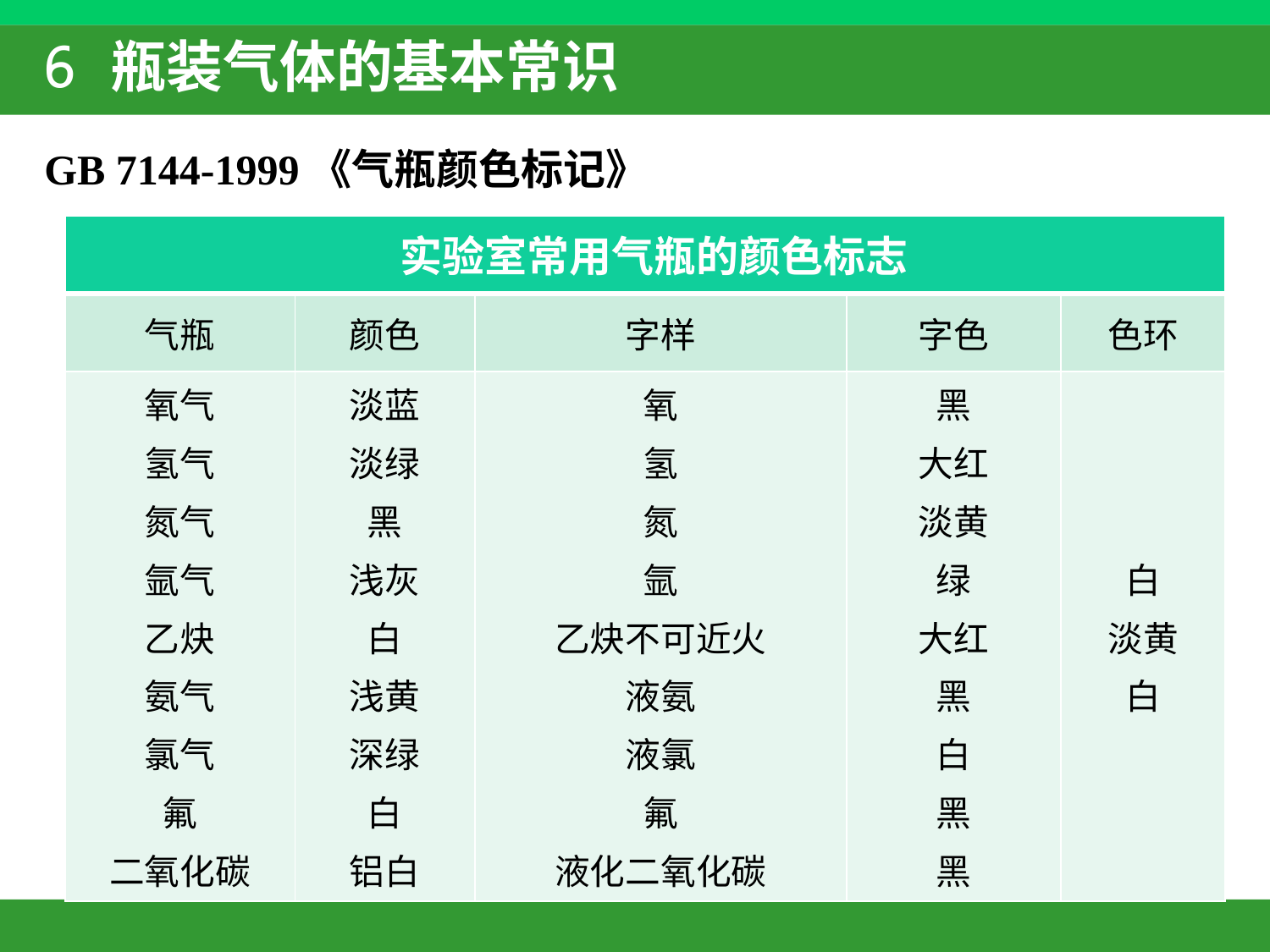

# 6 瓶装气体的基本常识
GB 7144-1999《气瓶颜色标记》
| 实验室常用气瓶的颜色标志 |  |  |  |  |
| --- | --- | --- | --- | --- |
| 气瓶 | 颜色 | 字样 | 字色 | 色环 |
| 氧气 氢气 氮气 氩气 乙炔 氨气 氯气 氟 二氧化碳 | 淡蓝 淡绿 黑 浅灰 白 浅黄 深绿 白 铝白 | 氧 氢 氮 氩 乙炔不可近火 液氨 液氯 氟 液化二氧化碳 | 黑 大红 淡黄 绿 大红 黑 白 黑 黑 | 白 淡黄 白 |